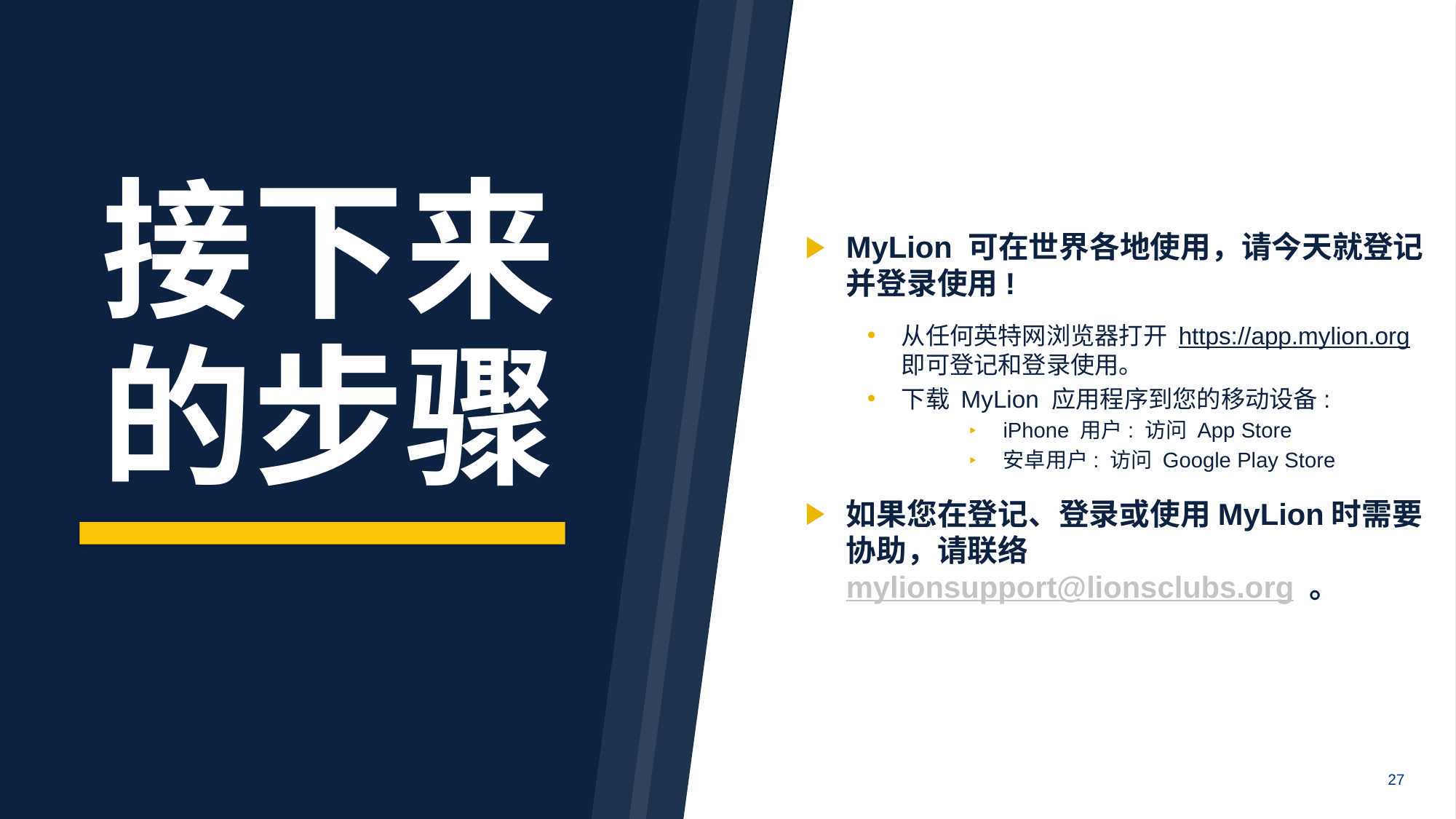

接下来 的步骤
MyLion 可在世界各地使用，请今天就登记并登录使用!
从任何英特网浏览器打开 https://app.mylion.org 即可登记和登录使用。
下载 MyLion 应用程序到您的移动设备:
iPhone 用户: 访问 App Store
安卓用户: 访问 Google Play Store
如果您在登记、登录或使用MyLion时需要协助，请联络 mylionsupport@lionsclubs.org 。

27